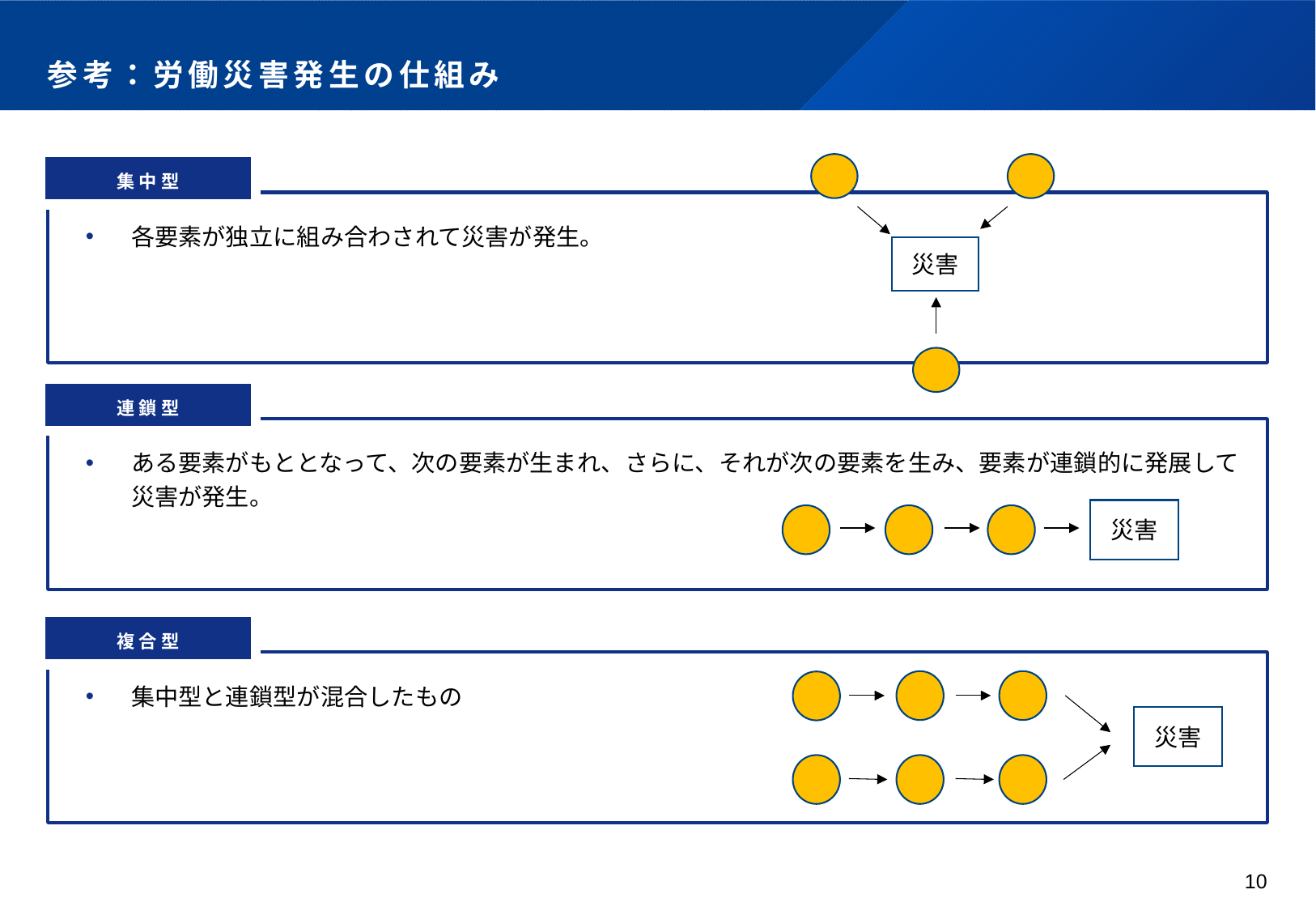

# 参考：労働災害発生の仕組み
集中型

災害

各要素が独立に組み合わされて災害が発生。
連鎖型
ある要素がもととなって、次の要素が生まれ、さらに、それが次の要素を生み、要素が連鎖的に発展して災害が発生。
災害

複合型
集中型と連鎖型が混合したもの

災害

10